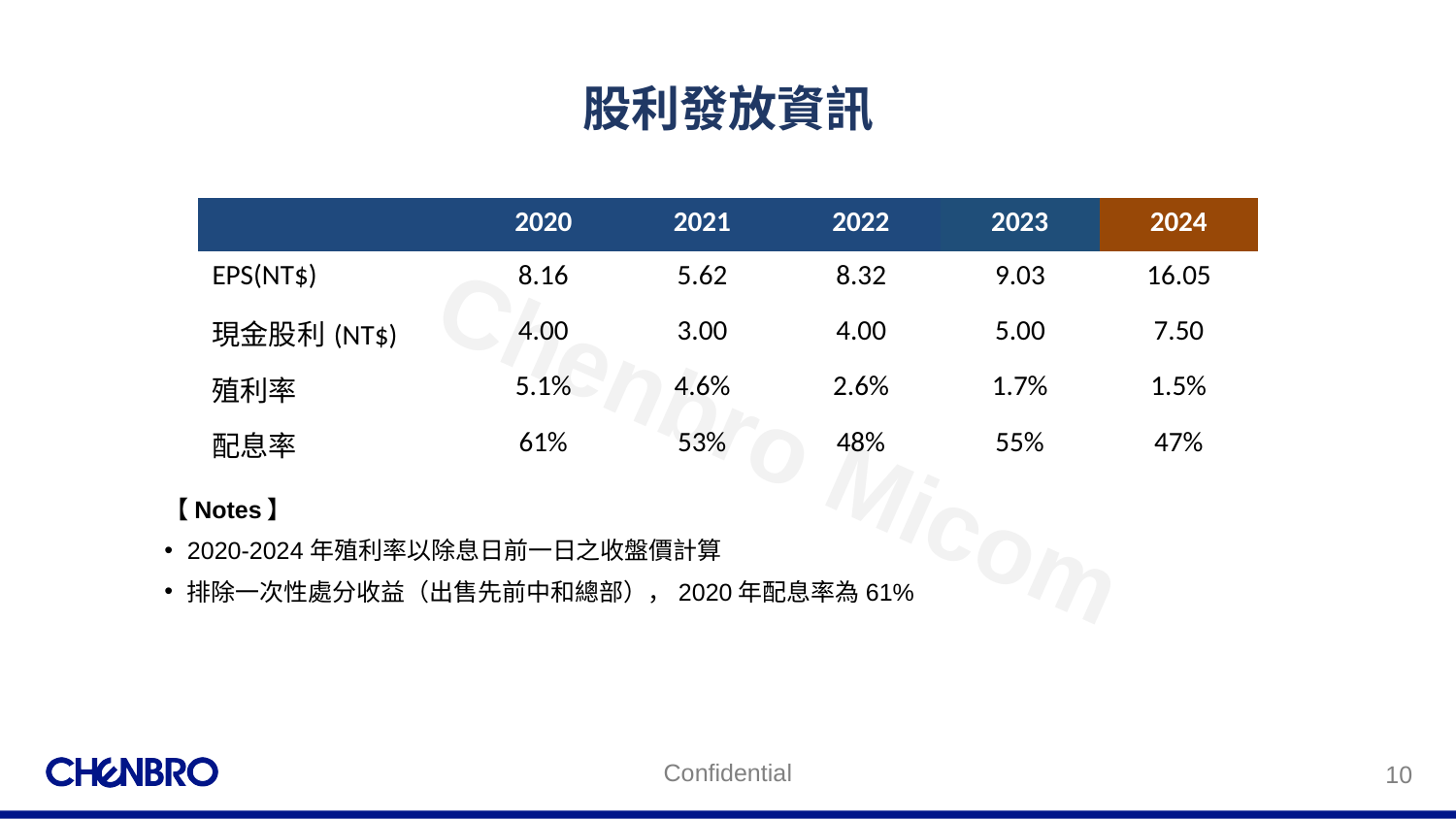

# 股利發放資訊
|  | 2020 | 2021 | 2022 | 2023 | 2024 |
| --- | --- | --- | --- | --- | --- |
| EPS(NT$) | 8.16 | 5.62 | 8.32 | 9.03 | 16.05 |
| 現金股利(NT$) | 4.00 | 3.00 | 4.00 | 5.00 | 7.50 |
| 殖利率 | 5.1% | 4.6% | 2.6% | 1.7% | 1.5% |
| 配息率 | 61% | 53% | 48% | 55% | 47% |
【Notes】
2020-2024年殖利率以除息日前一日之收盤價計算
排除一次性處分收益（出售先前中和總部），2020年配息率為61%